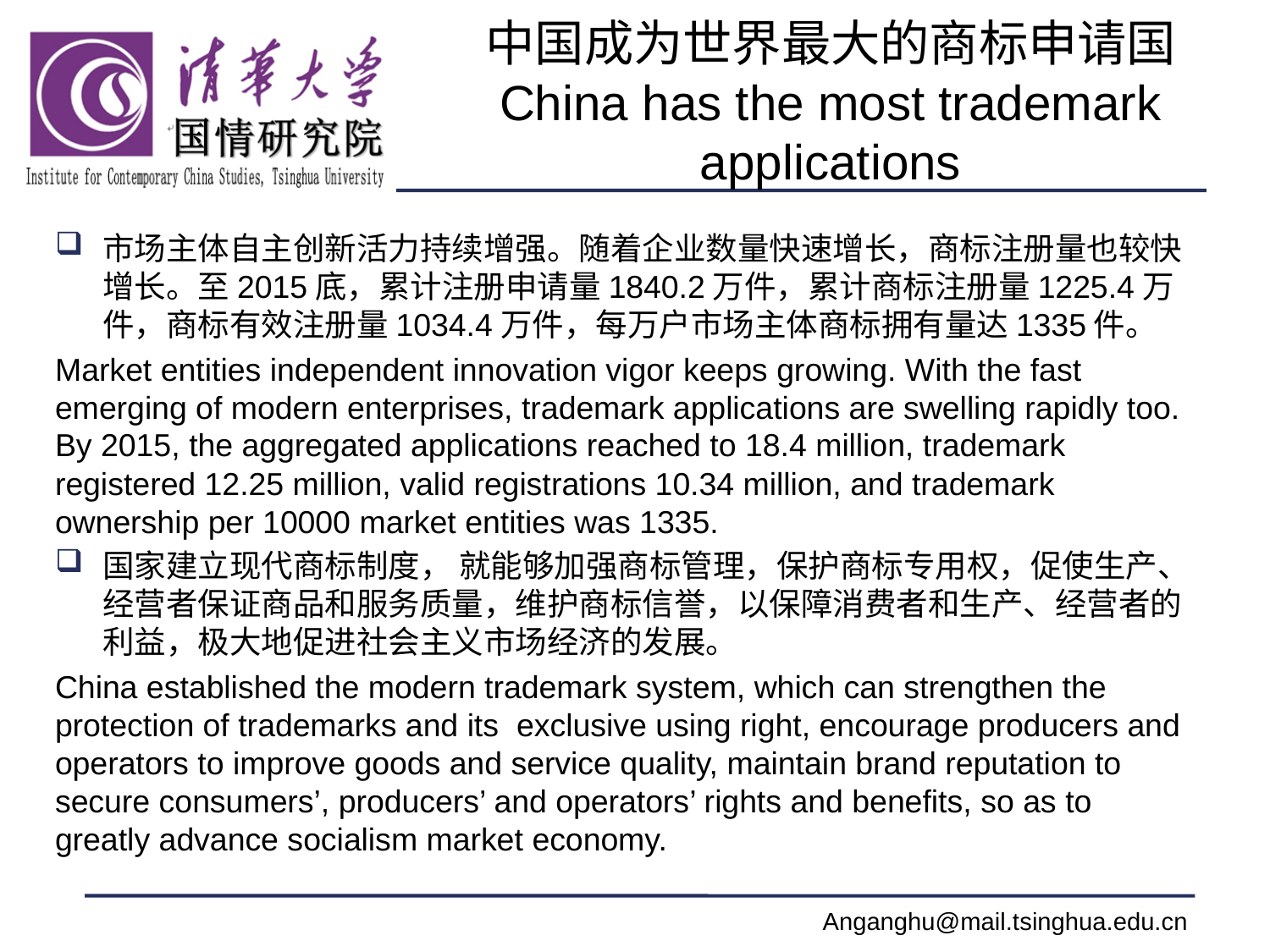

# 中国成为世界最大的商标申请国 China has the most trademark applications
市场主体自主创新活力持续增强。随着企业数量快速增长，商标注册量也较快增长。至2015底，累计注册申请量1840.2万件，累计商标注册量1225.4万件，商标有效注册量1034.4万件，每万户市场主体商标拥有量达1335件。
Market entities independent innovation vigor keeps growing. With the fast emerging of modern enterprises, trademark applications are swelling rapidly too. By 2015, the aggregated applications reached to 18.4 million, trademark registered 12.25 million, valid registrations 10.34 million, and trademark ownership per 10000 market entities was 1335.
国家建立现代商标制度， 就能够加强商标管理，保护商标专用权，促使生产、经营者保证商品和服务质量，维护商标信誉，以保障消费者和生产、经营者的利益，极大地促进社会主义市场经济的发展。
China established the modern trademark system, which can strengthen the protection of trademarks and its  exclusive using right, encourage producers and operators to improve goods and service quality, maintain brand reputation to secure consumers’, producers’ and operators’ rights and benefits, so as to greatly advance socialism market economy.